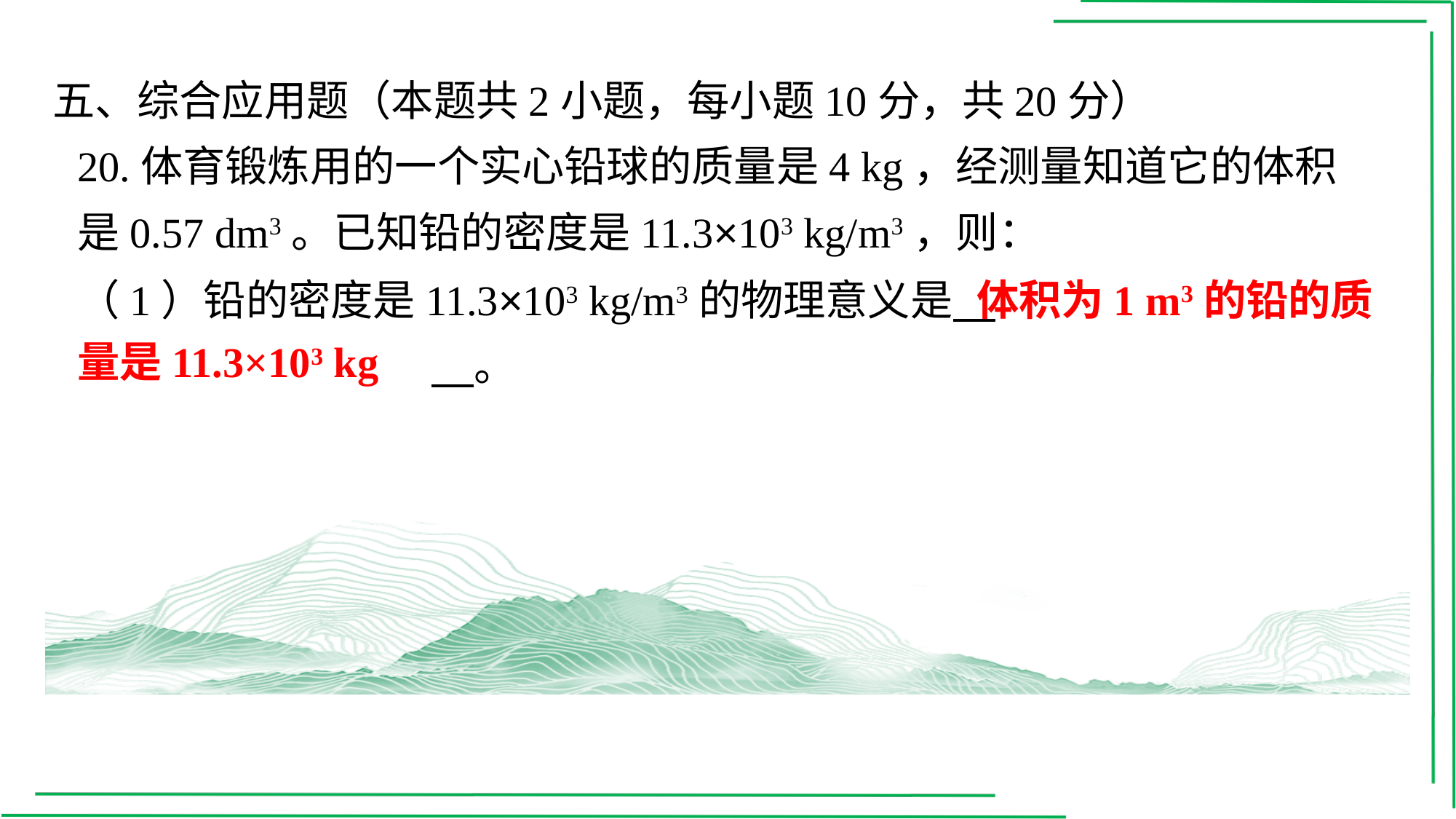

五、综合应用题（本题共2小题，每小题10分，共20分）
20.体育锻炼用的一个实心铅球的质量是4 kg，经测量知道它的体积是0.57 dm3。已知铅的密度是11.3×103 kg/m3，则：
体积为1 m3的铅的质
（1）铅的密度是11.3×103 kg/m3的物理意义是 　体积为1 m3的铅的质量是11.3×103 kg　⁠。
量是11.3×103 kg